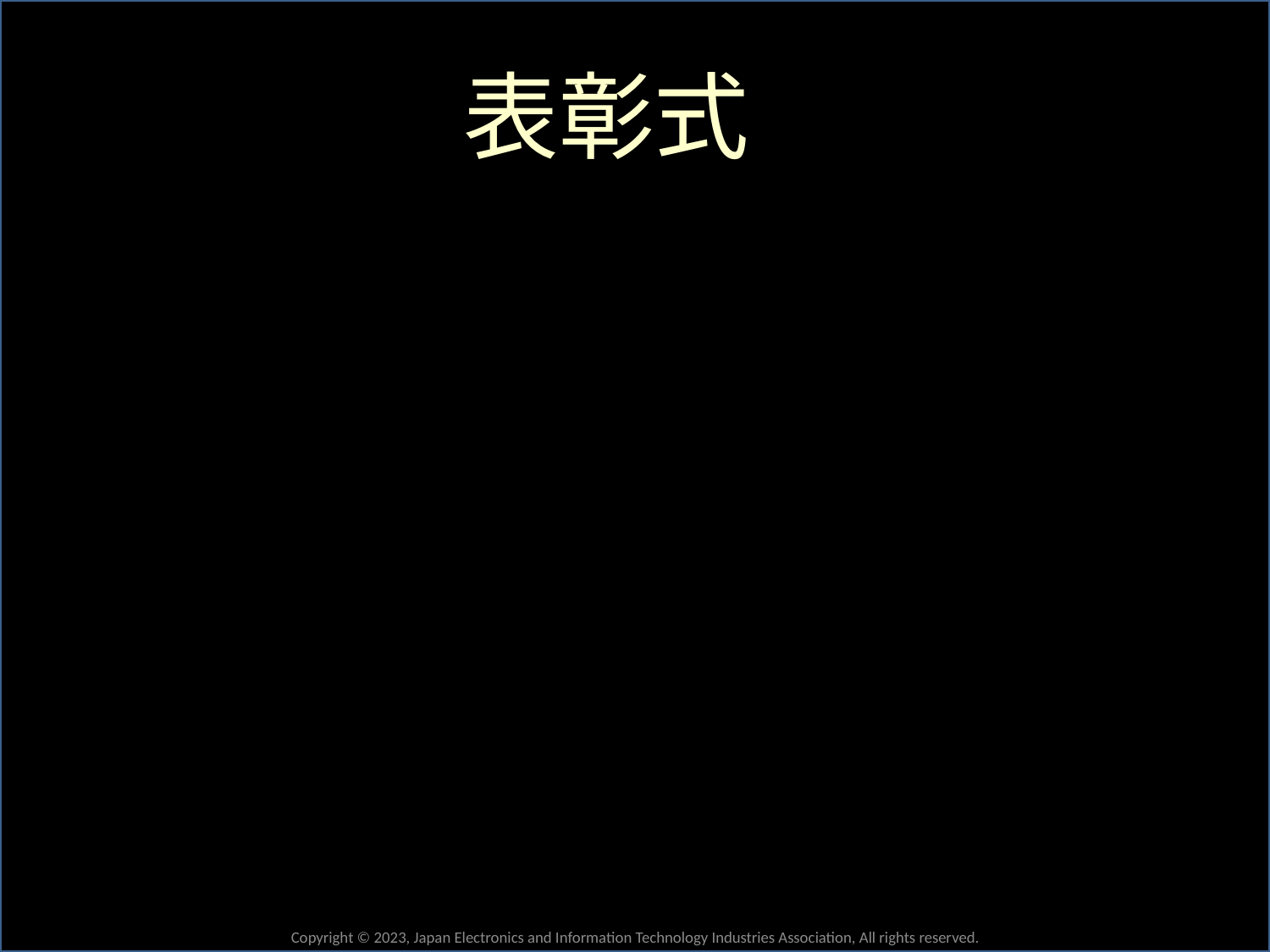

# 表彰式
Copyright © 2023, Japan Electronics and Information Technology Industries Association, All rights reserved.